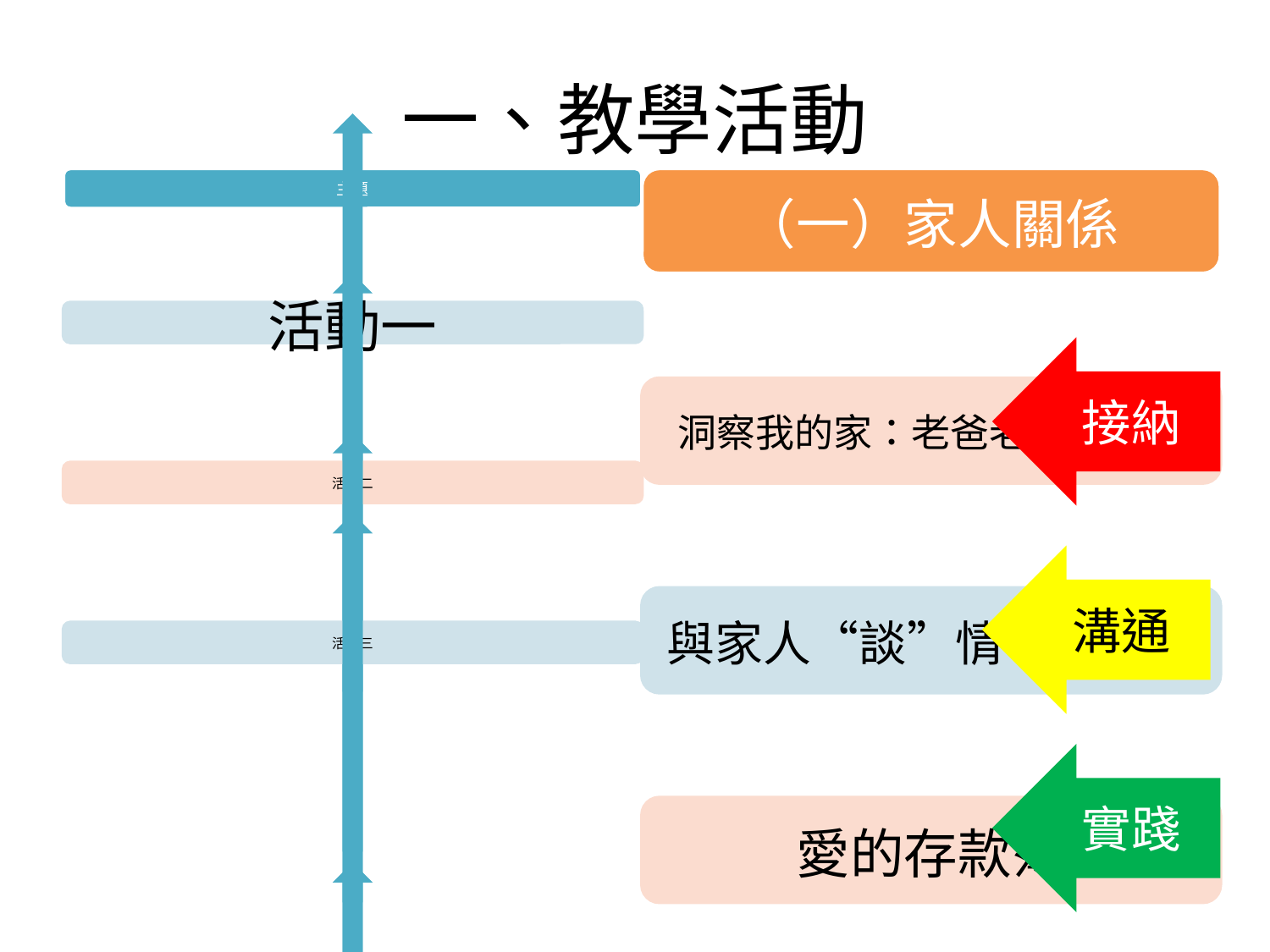

# 一、教學活動
主題
活動一
活動二
（一）家人關係
洞察我的家：老爸老媽拍賣會
與家人“談”情“說”愛
活動三
愛的存款簿
接納
溝通
實踐